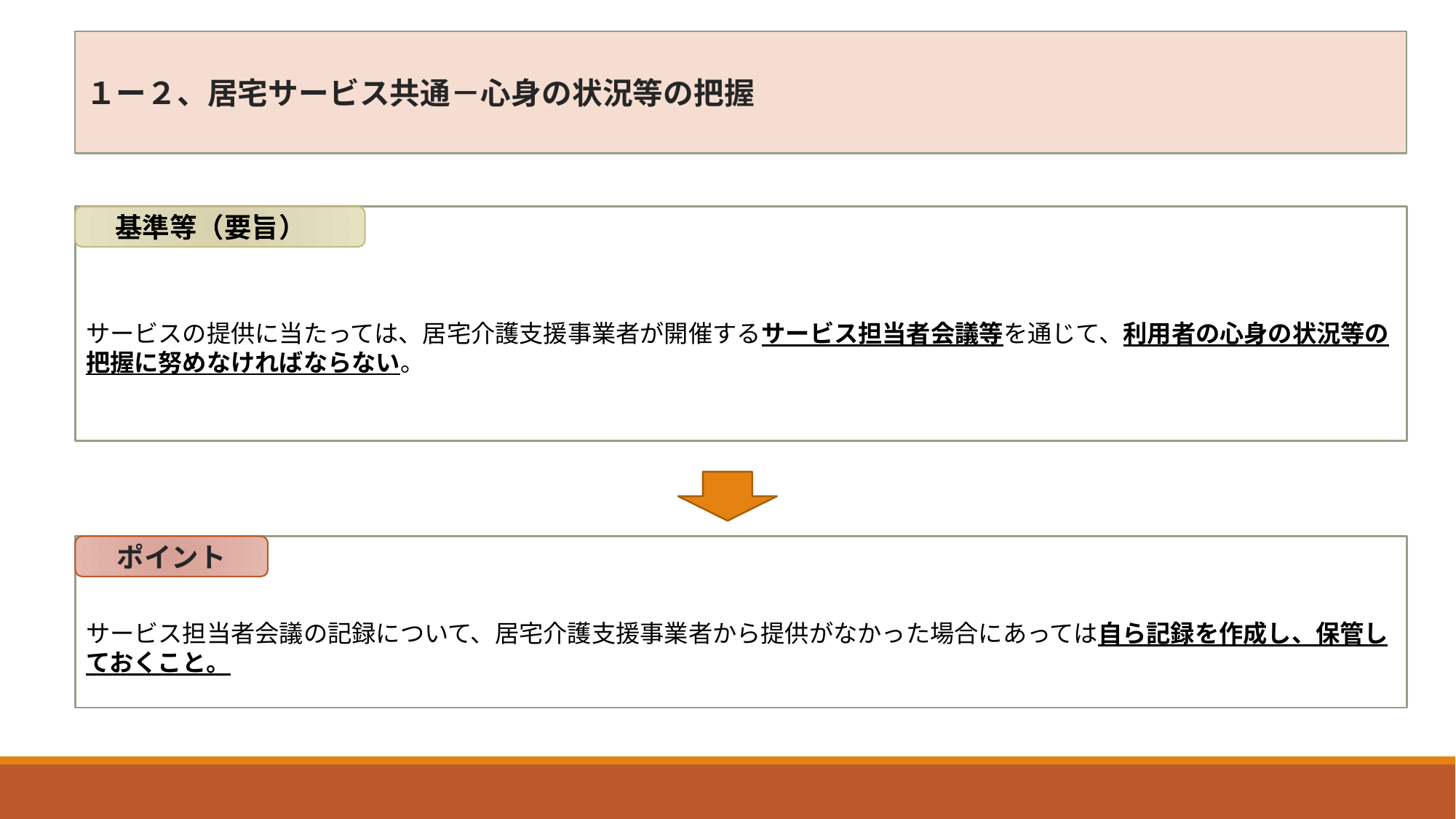

１ー２、居宅サービス共通－心身の状況等の把握

サービスの提供に当たっては、居宅介護支援事業者が開催するサービス担当者会議等を通じて、利用者の心身の状況等の把握に努めなければならない。
　基準等（要旨）

サービス担当者会議の記録について、居宅介護支援事業者から提供がなかった場合にあっては自ら記録を作成し、保管しておくこと。
ポイント